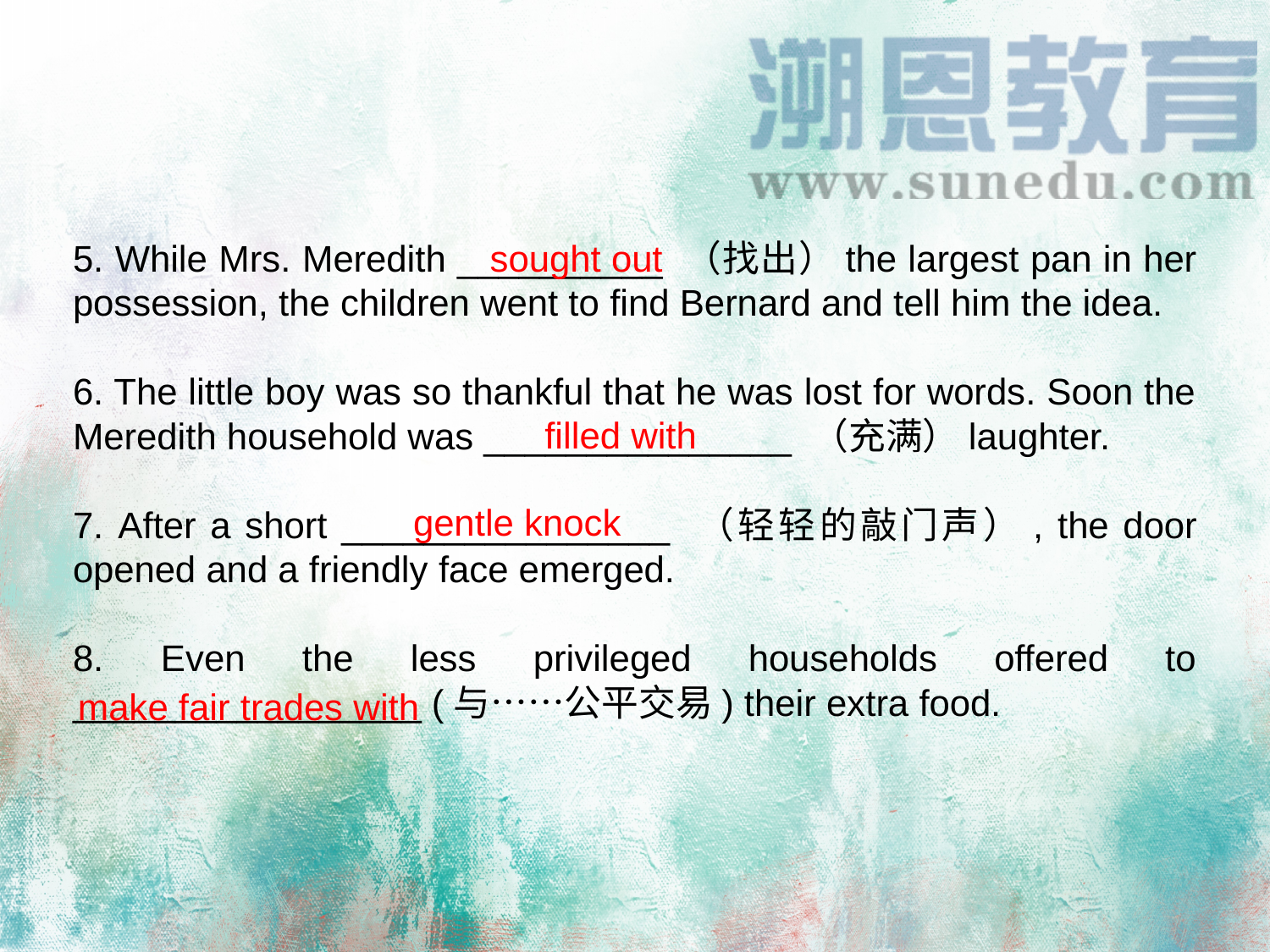

sought out
5. While Mrs. Meredith __________ （找出）the largest pan in her possession, the children went to find Bernard and tell him the idea.

6. The little boy was so thankful that he was lost for words. Soon the Meredith household was _______________ （充满）laughter.

7. After a short ________________ （轻轻的敲门声）, the door opened and a friendly face emerged.

8. Even the less privileged households offered to _________________ (与……公平交易) their extra food.
filled with
gentle knock
make fair trades with